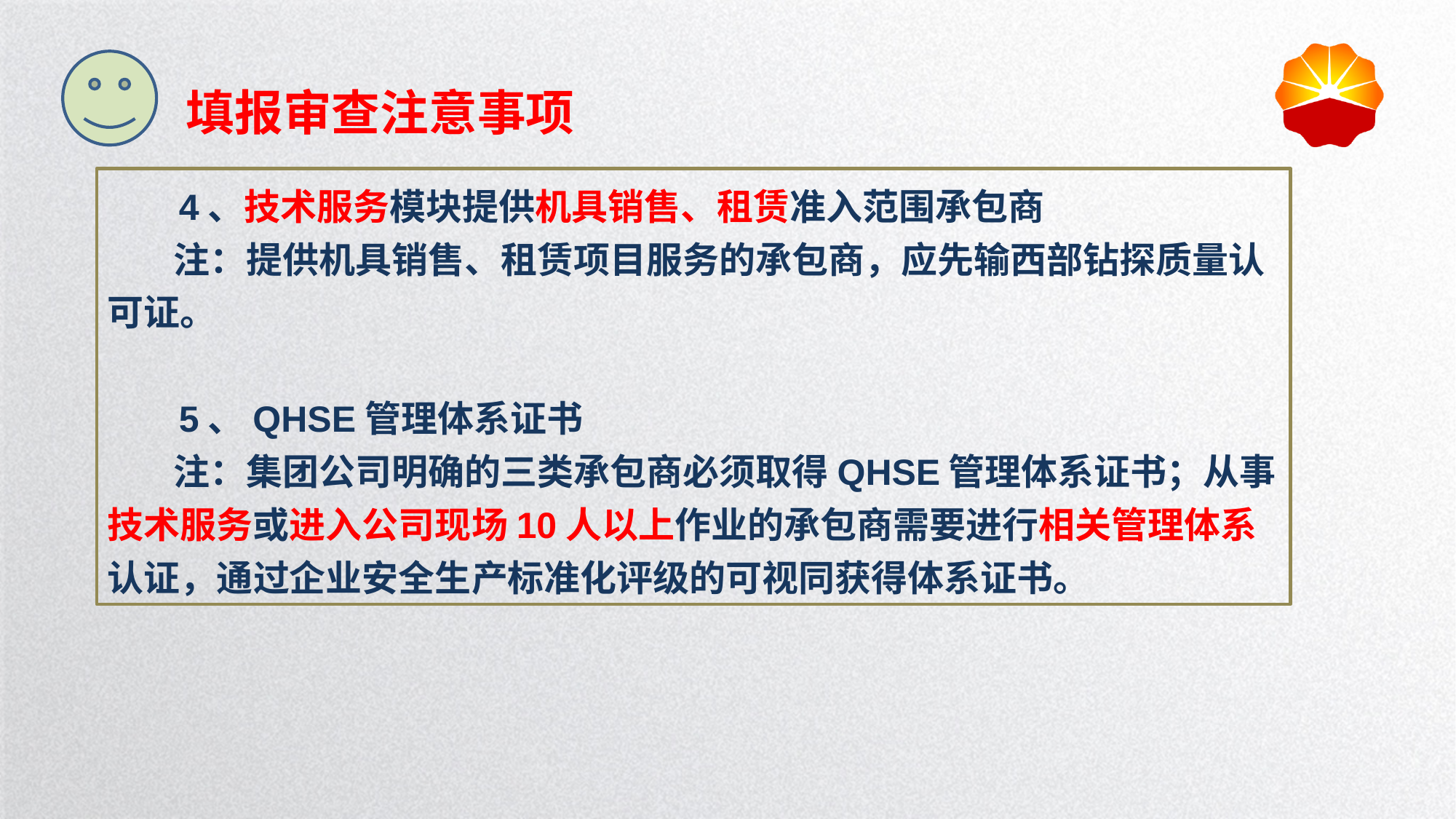

填报审查注意事项
       4、技术服务模块提供机具销售、租赁准入范围承包商
       注：提供机具销售、租赁项目服务的承包商，应先输西部钻探质量认可证。

       5、QHSE管理体系证书
       注：集团公司明确的三类承包商必须取得QHSE管理体系证书；从事技术服务或进入公司现场10人以上作业的承包商需要进行相关管理体系认证，通过企业安全生产标准化评级的可视同获得体系证书。